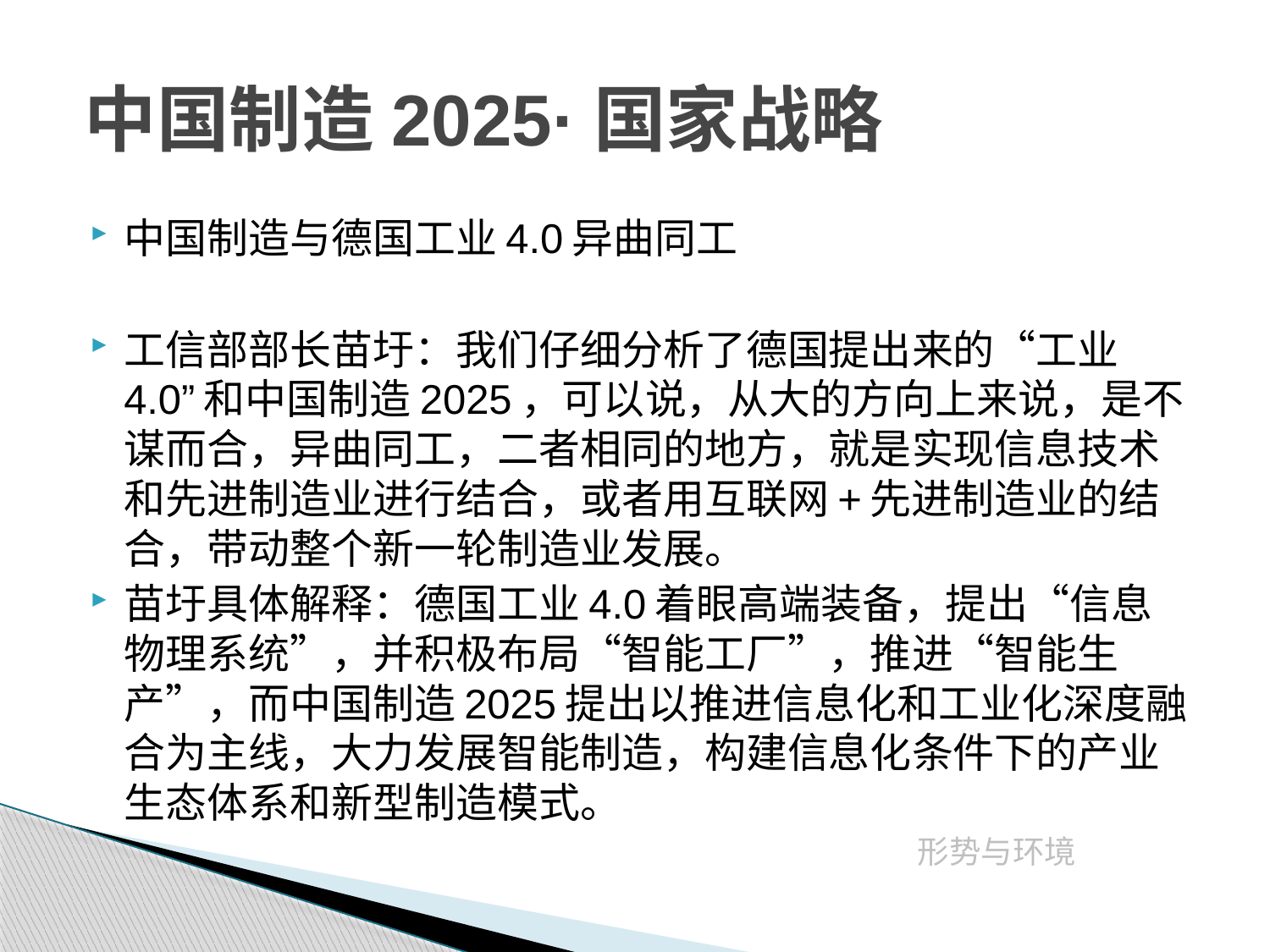

# 中国制造2025·国家战略
中国制造与德国工业4.0异曲同工

工信部部长苗圩：我们仔细分析了德国提出来的“工业4.0”和中国制造2025，可以说，从大的方向上来说，是不谋而合，异曲同工，二者相同的地方，就是实现信息技术和先进制造业进行结合，或者用互联网+先进制造业的结合，带动整个新一轮制造业发展。
苗圩具体解释：德国工业4.0着眼高端装备，提出“信息物理系统”，并积极布局“智能工厂”，推进“智能生产”，而中国制造2025提出以推进信息化和工业化深度融合为主线，大力发展智能制造，构建信息化条件下的产业生态体系和新型制造模式。
形势与环境